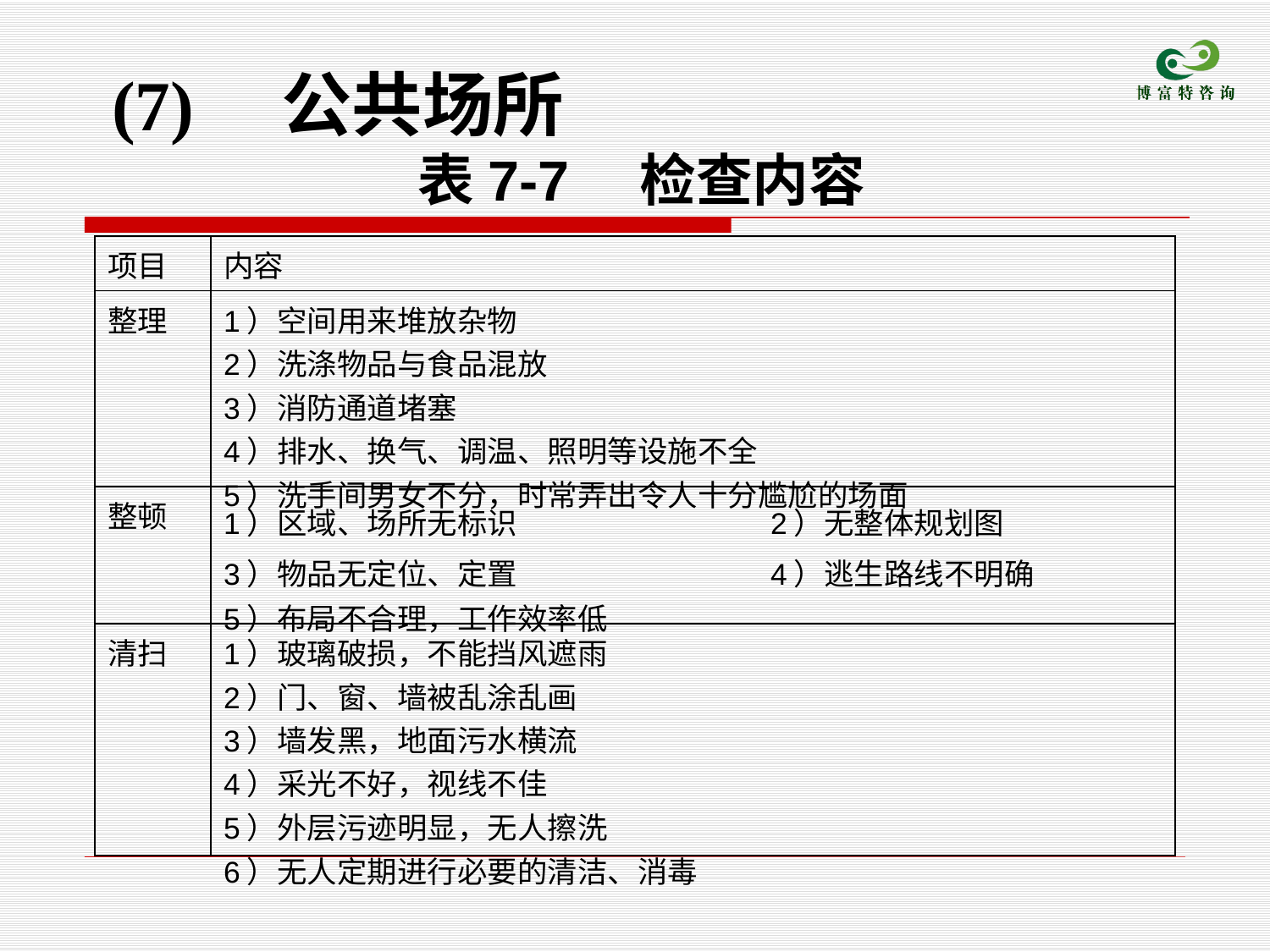

(7)　公共场所
                       表7-7　检查内容
| 项目 | 内容 |
| --- | --- |
| 整理 | 1）空间用来堆放杂物 2）洗涤物品与食品混放 3）消防通道堵塞 4）排水、换气、调温、照明等设施不全 5）洗手间男女不分，时常弄出令人十分尴尬的场面 |
| 整顿 | 1）区域、场所无标识 2）无整体规划图 3）物品无定位、定置 4）逃生路线不明确 5）布局不合理，工作效率低 |
| 清扫 | 1）玻璃破损，不能挡风遮雨 2）门、窗、墙被乱涂乱画 3）墙发黑，地面污水横流 4）采光不好，视线不佳 5）外层污迹明显，无人擦洗 6）无人定期进行必要的清洁、消毒 |
242